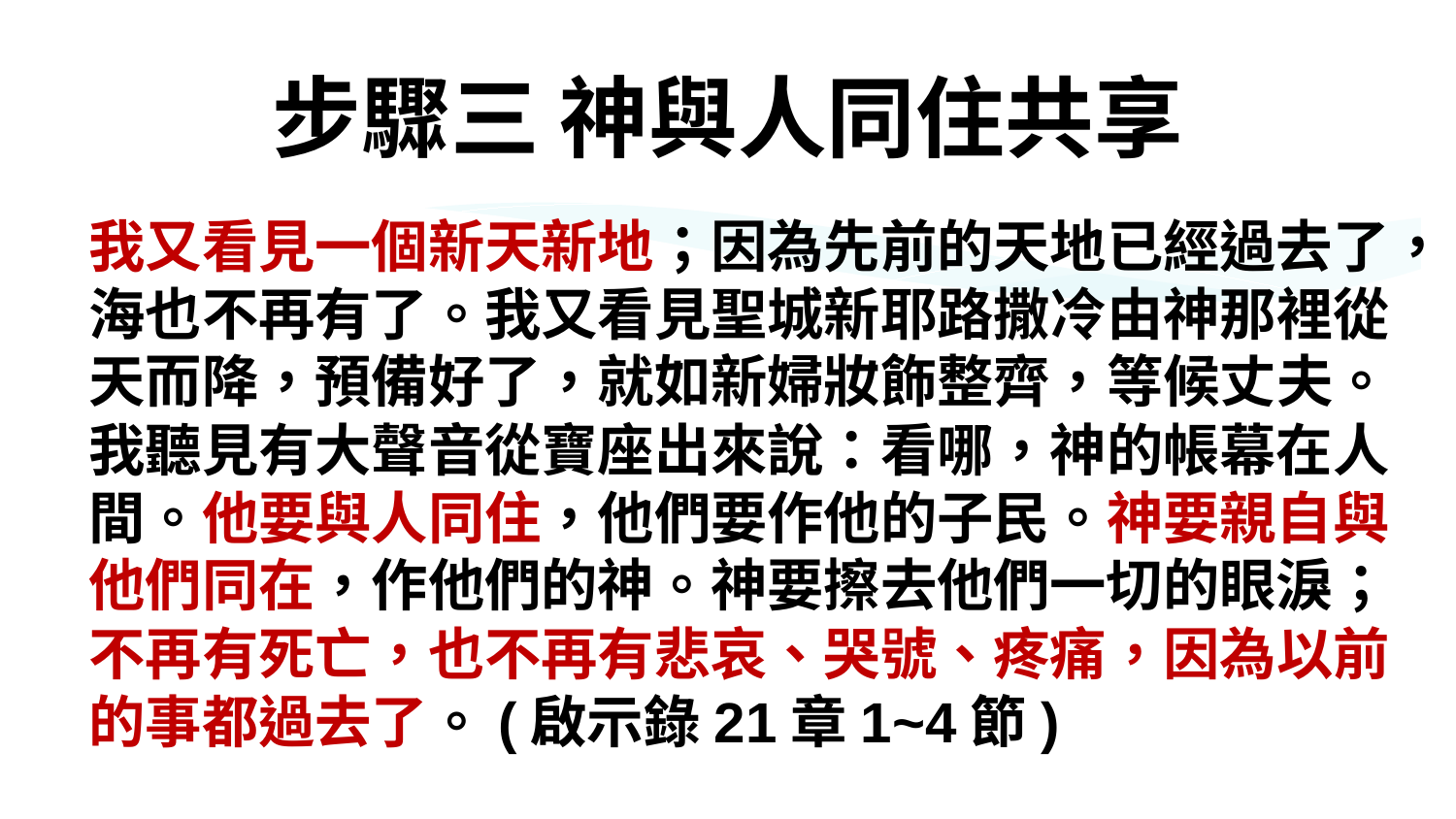

# 步驟三 神與人同住共享
我又看見一個新天新地；因為先前的天地已經過去了，海也不再有了。我又看見聖城新耶路撒冷由神那裡從天而降，預備好了，就如新婦妝飾整齊，等候丈夫。我聽見有大聲音從寶座出來說：看哪，神的帳幕在人間。他要與人同住，他們要作他的子民。神要親自與他們同在，作他們的神。神要擦去他們一切的眼淚；不再有死亡，也不再有悲哀、哭號、疼痛，因為以前的事都過去了。(啟示錄21章1~4節)